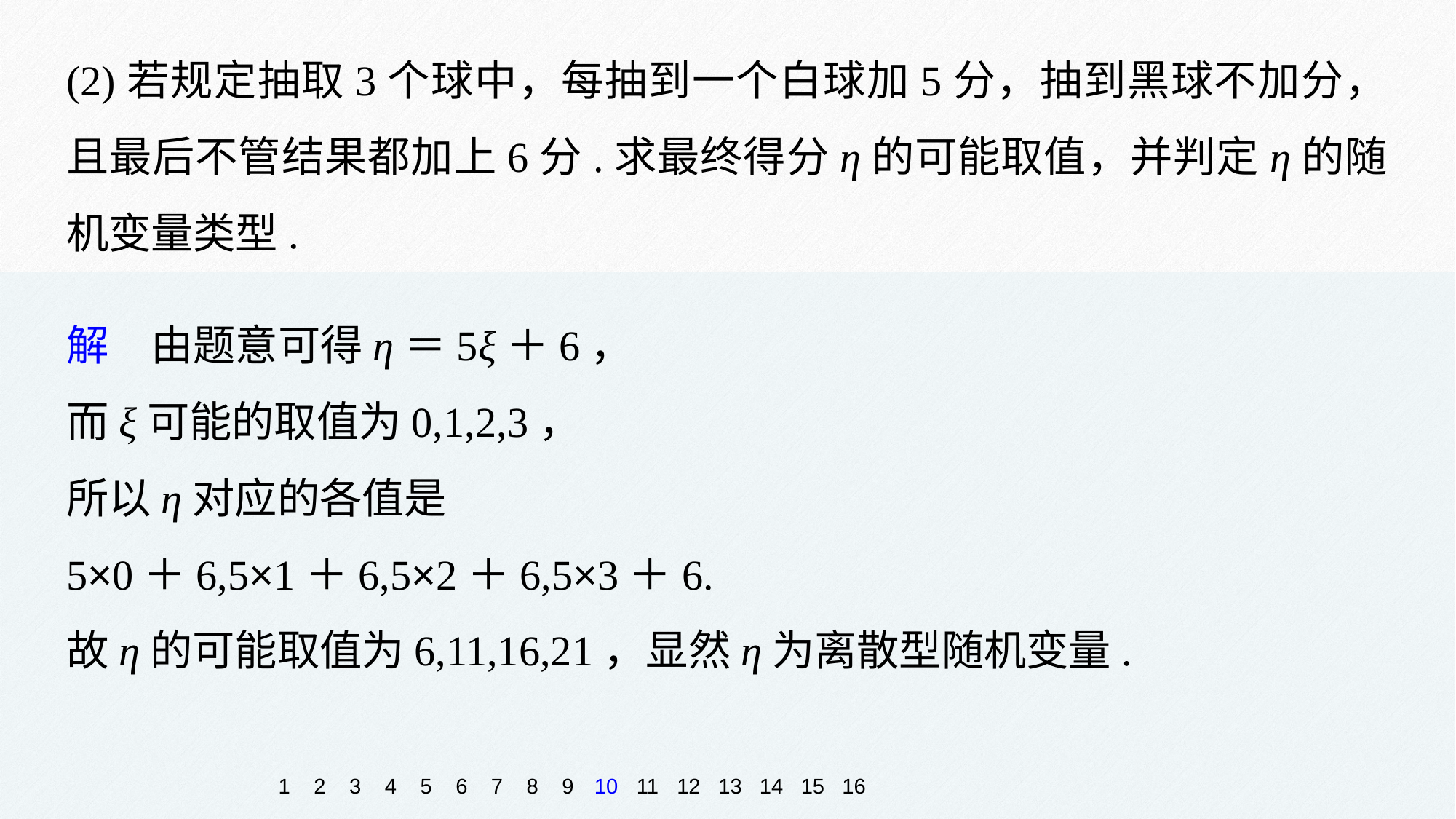

(2)若规定抽取3个球中，每抽到一个白球加5分，抽到黑球不加分，且最后不管结果都加上6分.求最终得分η的可能取值，并判定η的随机变量类型.
解　由题意可得η＝5ξ＋6，
而ξ可能的取值为0,1,2,3，
所以η对应的各值是
5×0＋6,5×1＋6,5×2＋6,5×3＋6.
故η的可能取值为6,11,16,21，显然η为离散型随机变量.
1
2
3
4
5
6
7
8
9
10
11
12
13
14
15
16